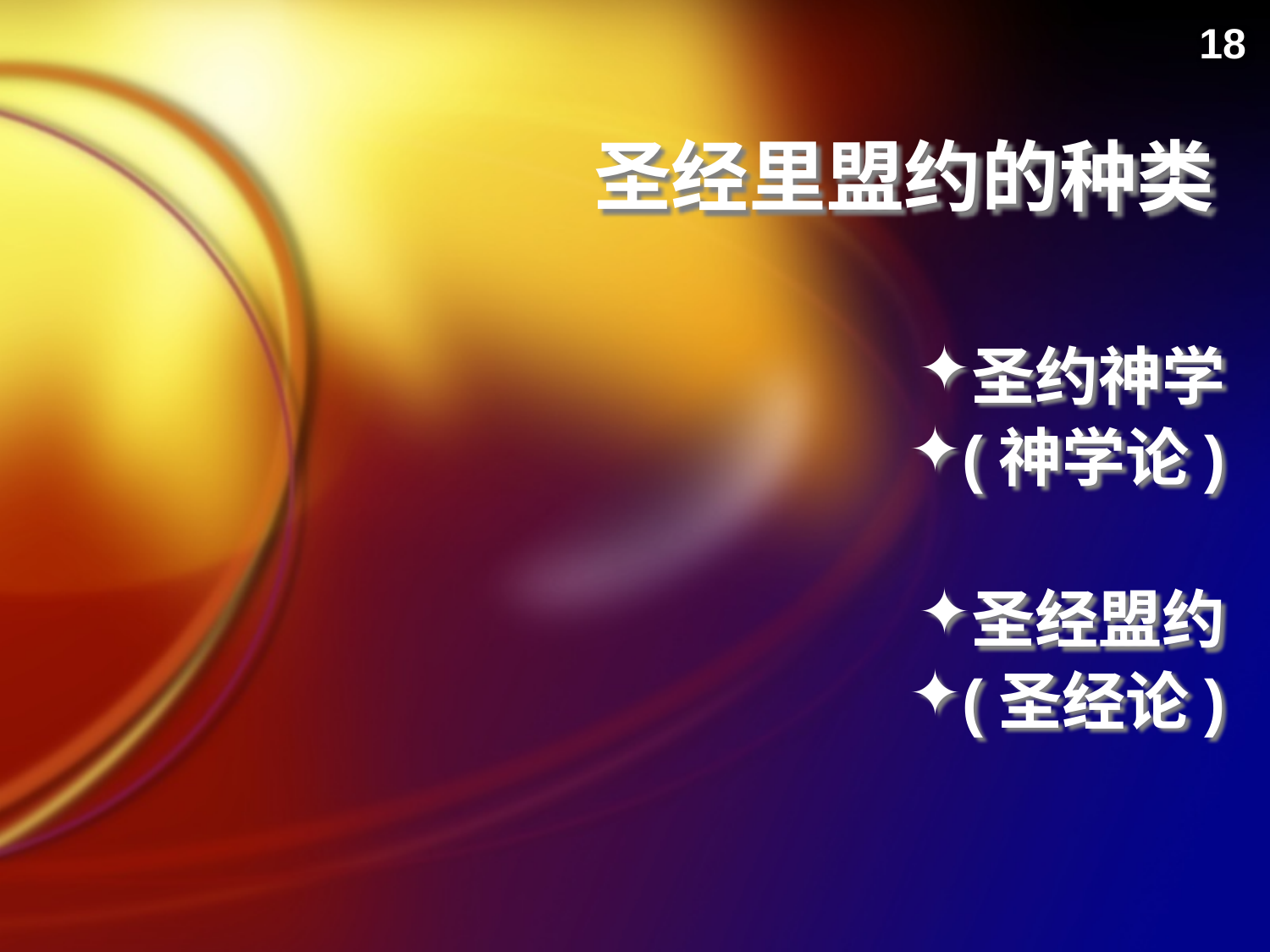

# 圣经里盟约的种类
18
圣约神学
(神学论)

圣经盟约
(圣经论)